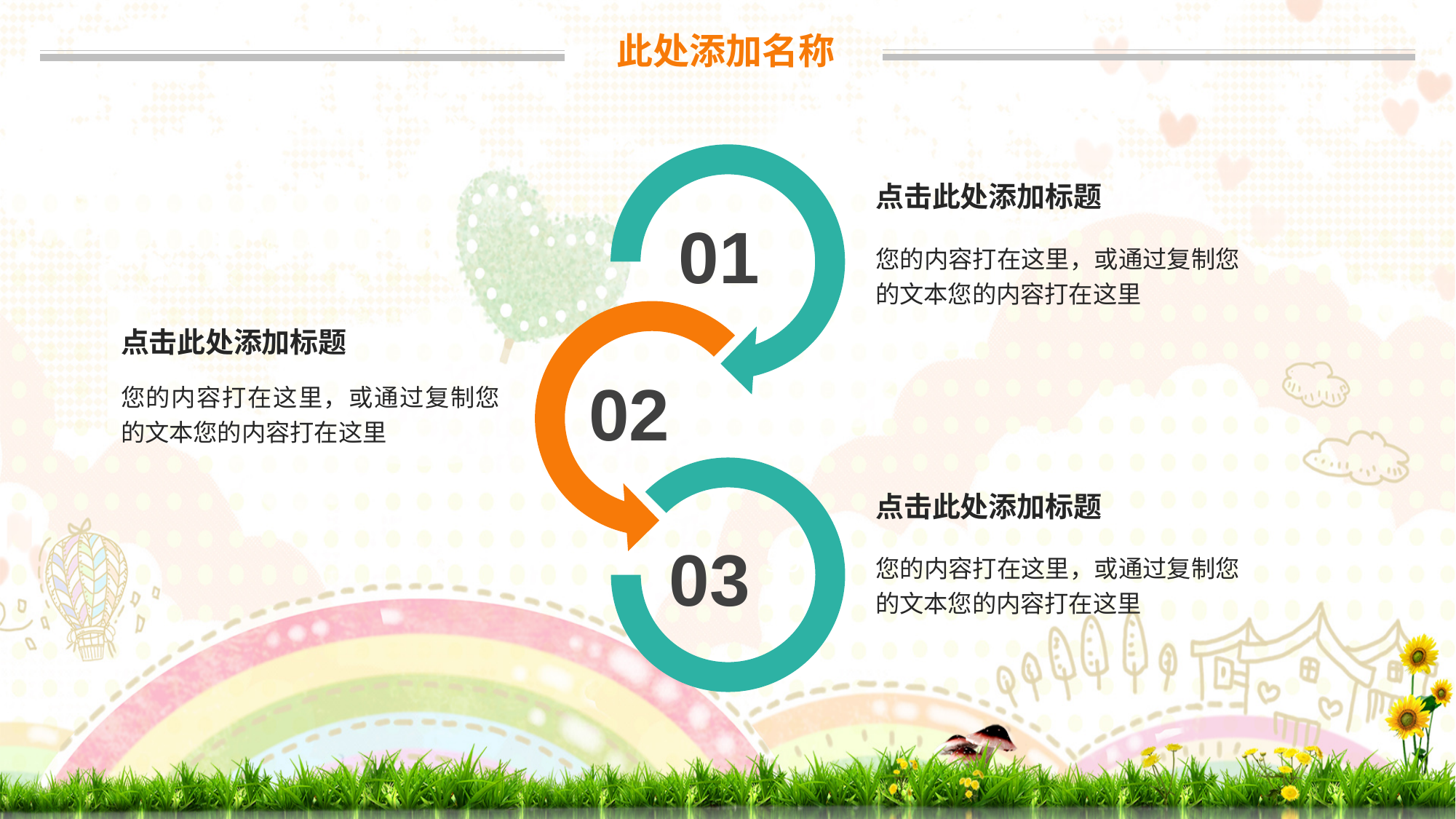

此处添加名称

点击此处添加标题
01

您的内容打在这里，或通过复制您的文本您的内容打在这里

56%
点击此处添加标题
02
您的内容打在这里，或通过复制您的文本您的内容打在这里

点击此处添加标题
03
56%

您的内容打在这里，或通过复制您的文本您的内容打在这里